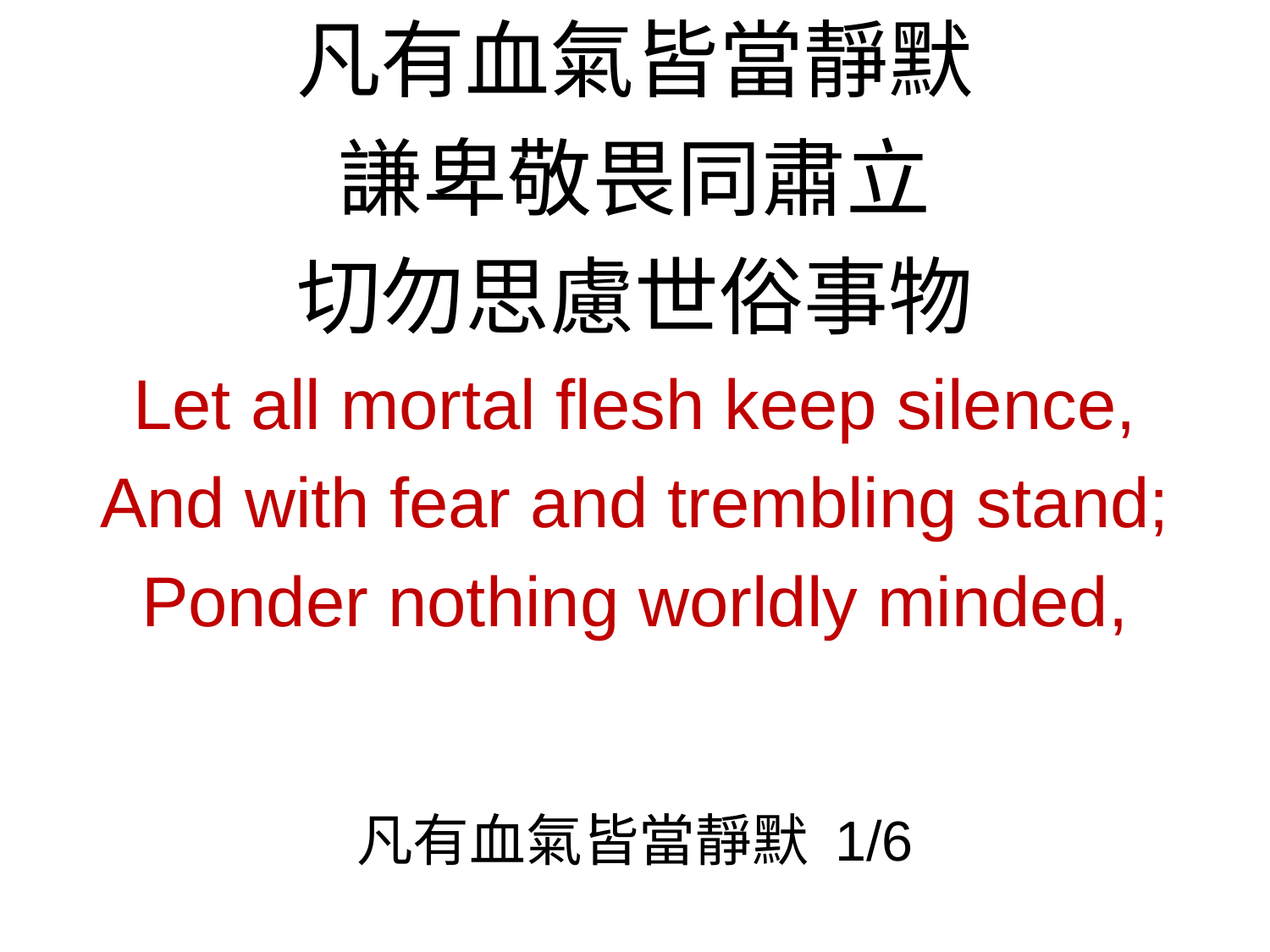

凡有血氣皆當靜默
謙卑敬畏同肅立
切勿思慮世俗事物
Let all mortal flesh keep silence,
And with fear and trembling stand;
Ponder nothing worldly minded,

# 凡有血氣皆當靜默 1/6